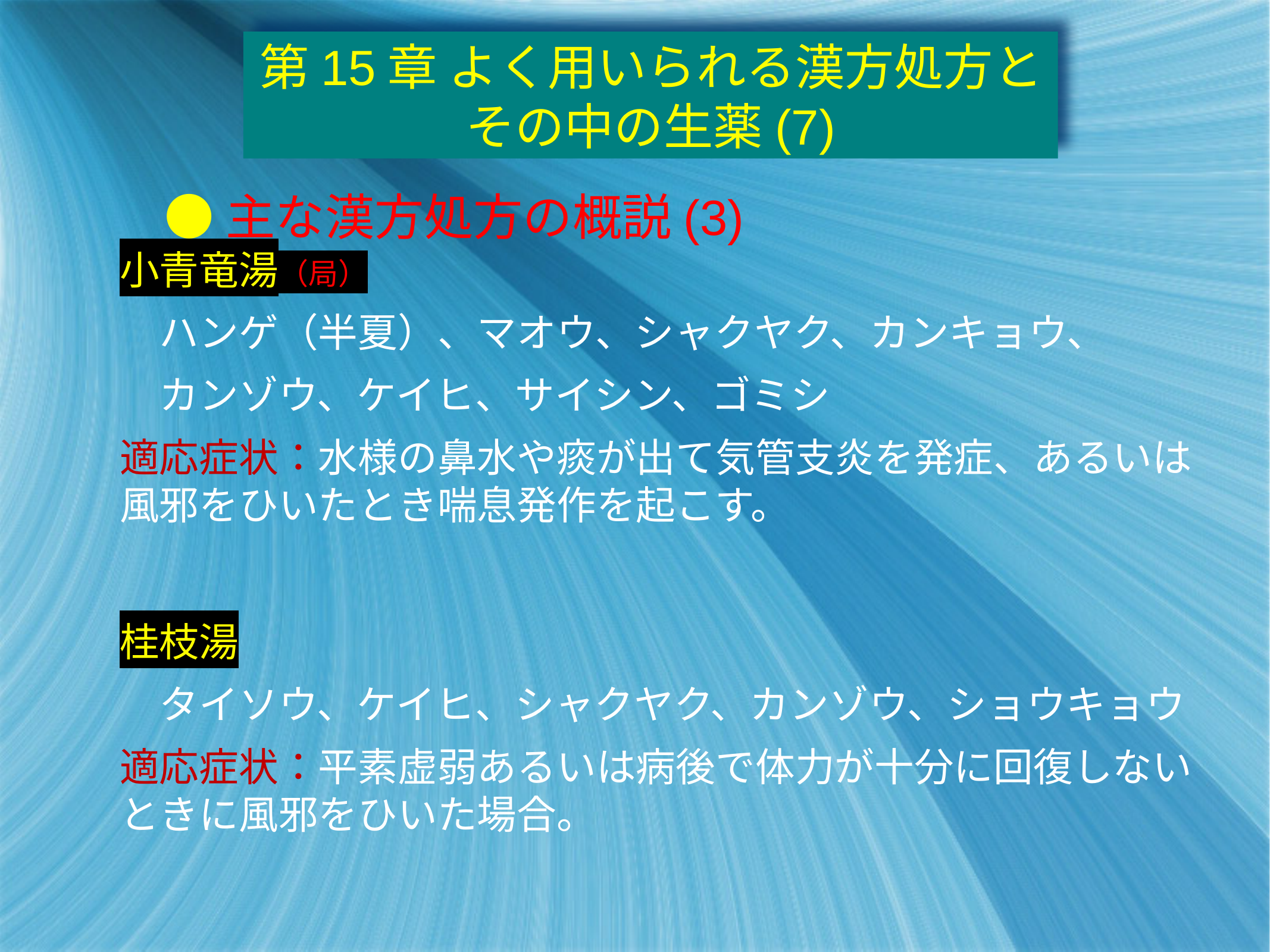

第15章 よく用いられる漢方処方とその中の生薬(7)
●主な漢方処方の概説(3)
小青竜湯（局）
　ハンゲ（半夏）、マオウ、シャクヤク、カンキョウ、
　カンゾウ、ケイヒ、サイシン、ゴミシ
適応症状：水様の鼻水や痰が出て気管支炎を発症、あるいは風邪をひいたとき喘息発作を起こす。
桂枝湯
　タイソウ、ケイヒ、シャクヤク、カンゾウ、ショウキョウ
適応症状：平素虚弱あるいは病後で体力が十分に回復しないときに風邪をひいた場合。